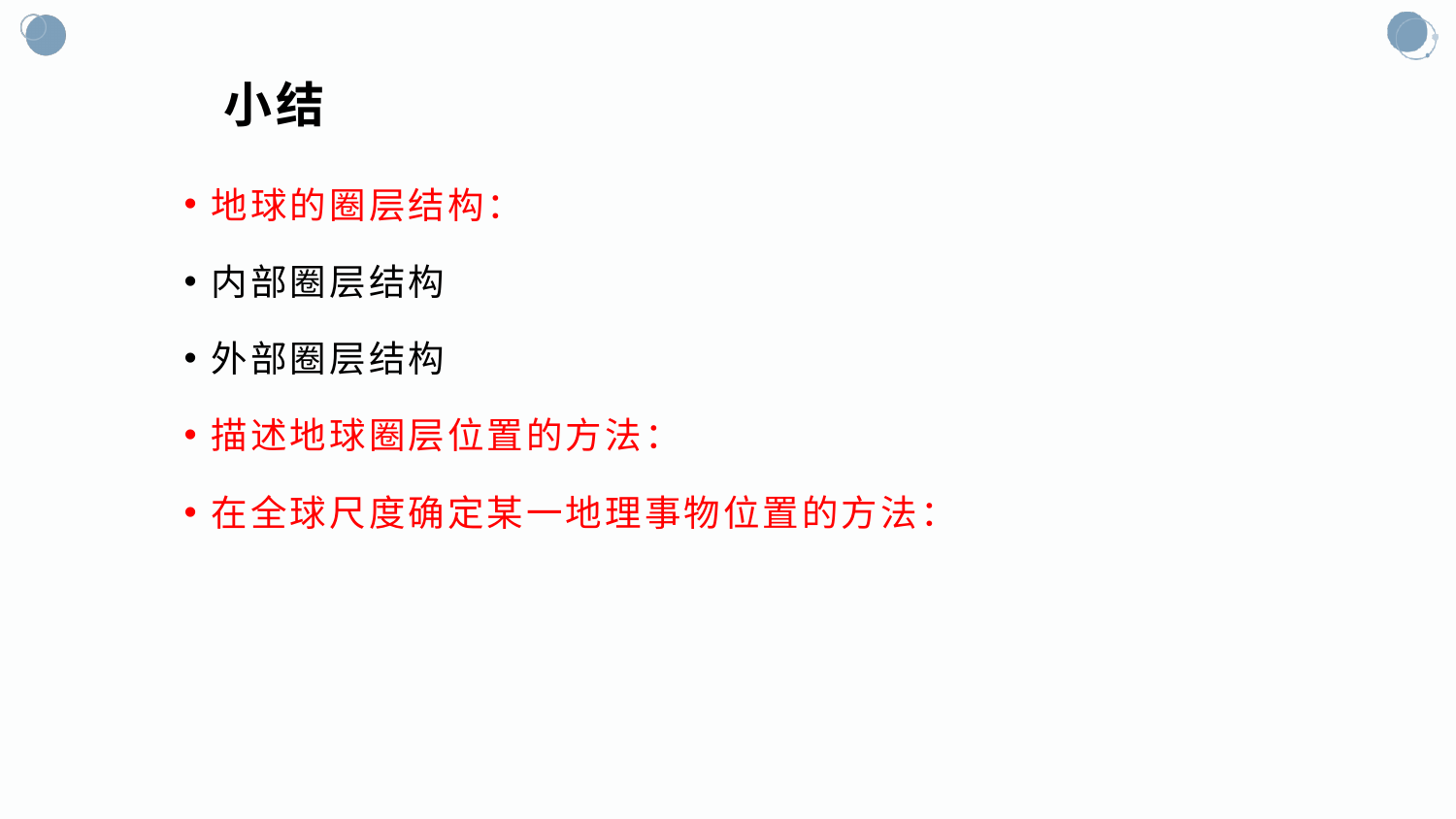

# 小结
地球的圈层结构：
内部圈层结构
外部圈层结构
描述地球圈层位置的方法：
在全球尺度确定某一地理事物位置的方法：